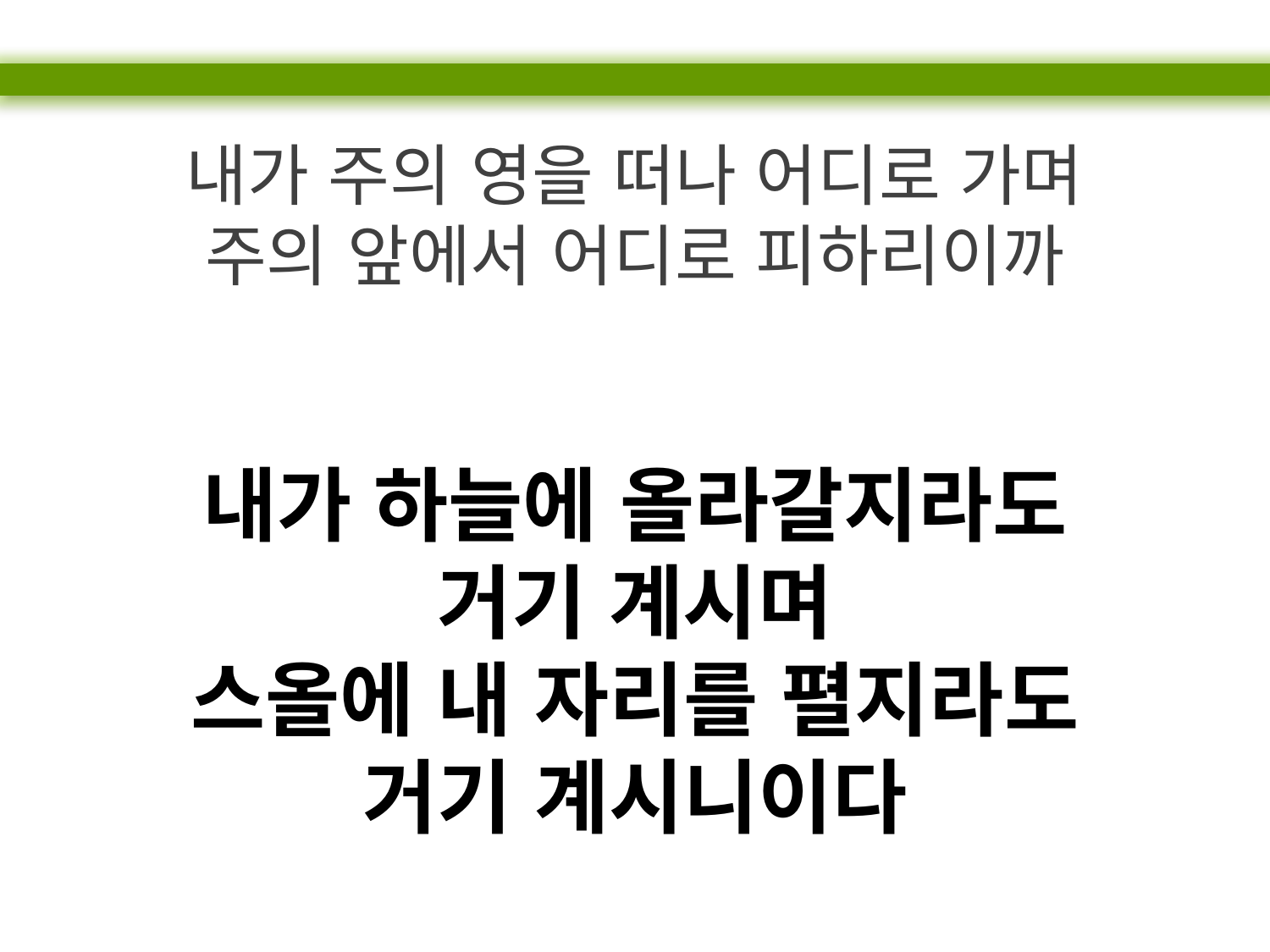

내가 주의 영을 떠나 어디로 가며
주의 앞에서 어디로 피하리이까
내가 하늘에 올라갈지라도
거기 계시며
스올에 내 자리를 펼지라도
거기 계시니이다